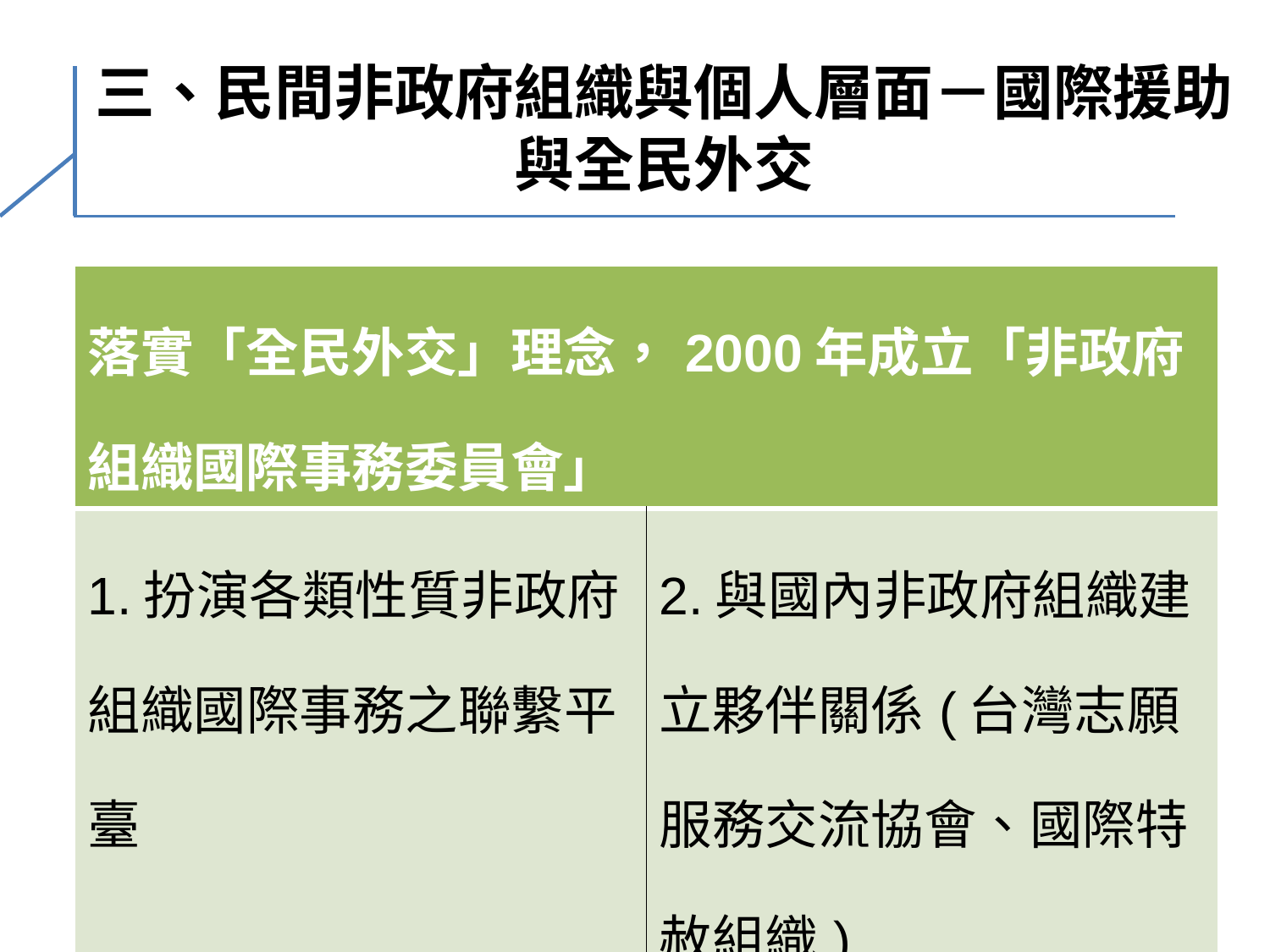

# 三、民間非政府組織與個人層面－國際援助與全民外交
| 落實「全民外交」理念，2000年成立「非政府組織國際事務委員會」 |  |
| --- | --- |
| 1.扮演各類性質非政府組織國際事務之聯繫平臺 | 2.與國內非政府組織建立夥伴關係(台灣志願服務交流協會、國際特赦組織) |